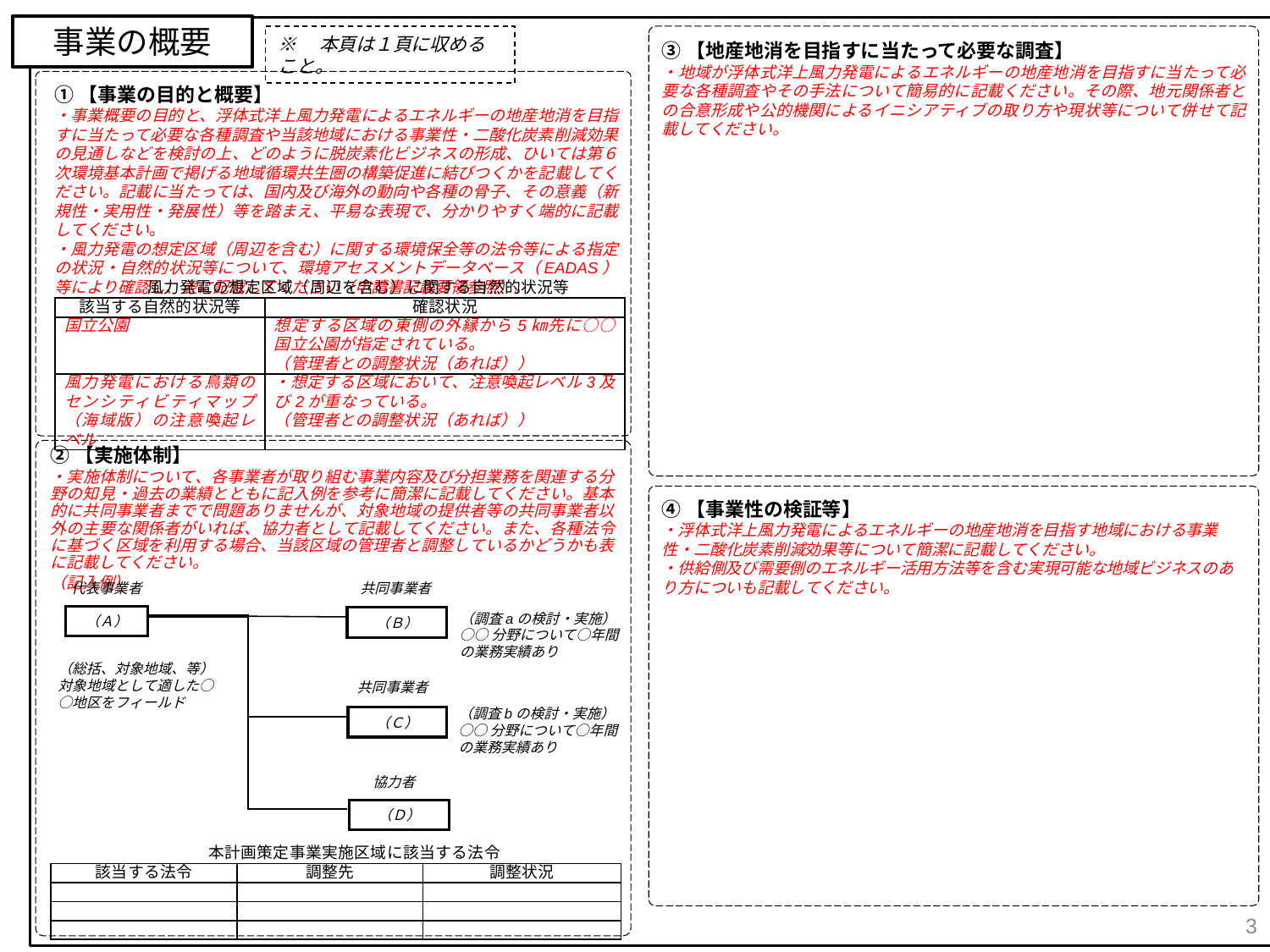

事業の概要

※　本頁は１頁に収めること。

③【地産地消を目指すに当たって必要な調査】
・地域が浮体式洋上風力発電によるエネルギーの地産地消を目指すに当たって必要な各種調査やその手法について簡易的に記載ください。その際、地元関係者との合意形成や公的機関によるイニシアティブの取り方や現状等について併せて記載してください。

①【事業の目的と概要】
・事業概要の目的と、浮体式洋上風力発電によるエネルギーの地産地消を目指すに当たって必要な各種調査や当該地域における事業性・二酸化炭素削減効果の見通しなどを検討の上、どのように脱炭素化ビジネスの形成、ひいては第６次環境基本計画で掲げる地域循環共生圏の構築促進に結びつくかを記載してください。記載に当たっては、国内及び海外の動向や各種の骨子、その意義（新規性・実用性・発展性）等を踏まえ、平易な表現で、分かりやすく端的に記載してください。
・風力発電の想定区域（周辺を含む）に関する環境保全等の法令等による指定の状況・自然的状況等について、環境アセスメントデータベース（EADAS）等により確認し、表に記載してください（申請書記載要領参照）。

| 風力発電の想定区域（周辺を含む）に関する自然的状況等 |  |
| --- | --- |
| 該当する自然的状況等 | 確認状況 |
| 国立公園 | 想定する区域の東側の外縁から5㎞先に○○国立公園が指定されている。 （管理者との調整状況（あれば）） |
| 風力発電における鳥類のセンシティビティマップ（海域版）の注意喚起レベル | ・想定する区域において、注意喚起レベル3及び2が重なっている。 （管理者との調整状況（あれば）） |
②【実施体制】
・実施体制について、各事業者が取り組む事業内容及び分担業務を関連する分野の知見・過去の業績とともに記入例を参考に簡潔に記載してください。基本的に共同事業者までで問題ありませんが、対象地域の提供者等の共同事業者以外の主要な関係者がいれば、協力者として記載してください。また、各種法令に基づく区域を利用する場合、当該区域の管理者と調整しているかどうかも表に記載してください。
（記入例）

④【事業性の検証等】
・浮体式洋上風力発電によるエネルギーの地産地消を目指す地域における事業性・二酸化炭素削減効果等について簡潔に記載してください。
・供給側及び需要側のエネルギー活用方法等を含む実現可能な地域ビジネスのあり方についも記載してください。
代表事業者
共同事業者
（調査aの検討・実施）
○○分野について○年間の業務実績あり
（Ａ）
（Ｂ）
（総括、対象地域、等）
対象地域として適した○○地区をフィールド
共同事業者
（調査bの検討・実施）
○○分野について○年間の業務実績あり
（Ｃ）
協力者
（Ｄ）
| 本計画策定事業実施区域に該当する法令 |  |  |
| --- | --- | --- |
| 該当する法令 | 調整先 | 調整状況 |
|  |  |  |
|  |  |  |
|  |  |  |
3